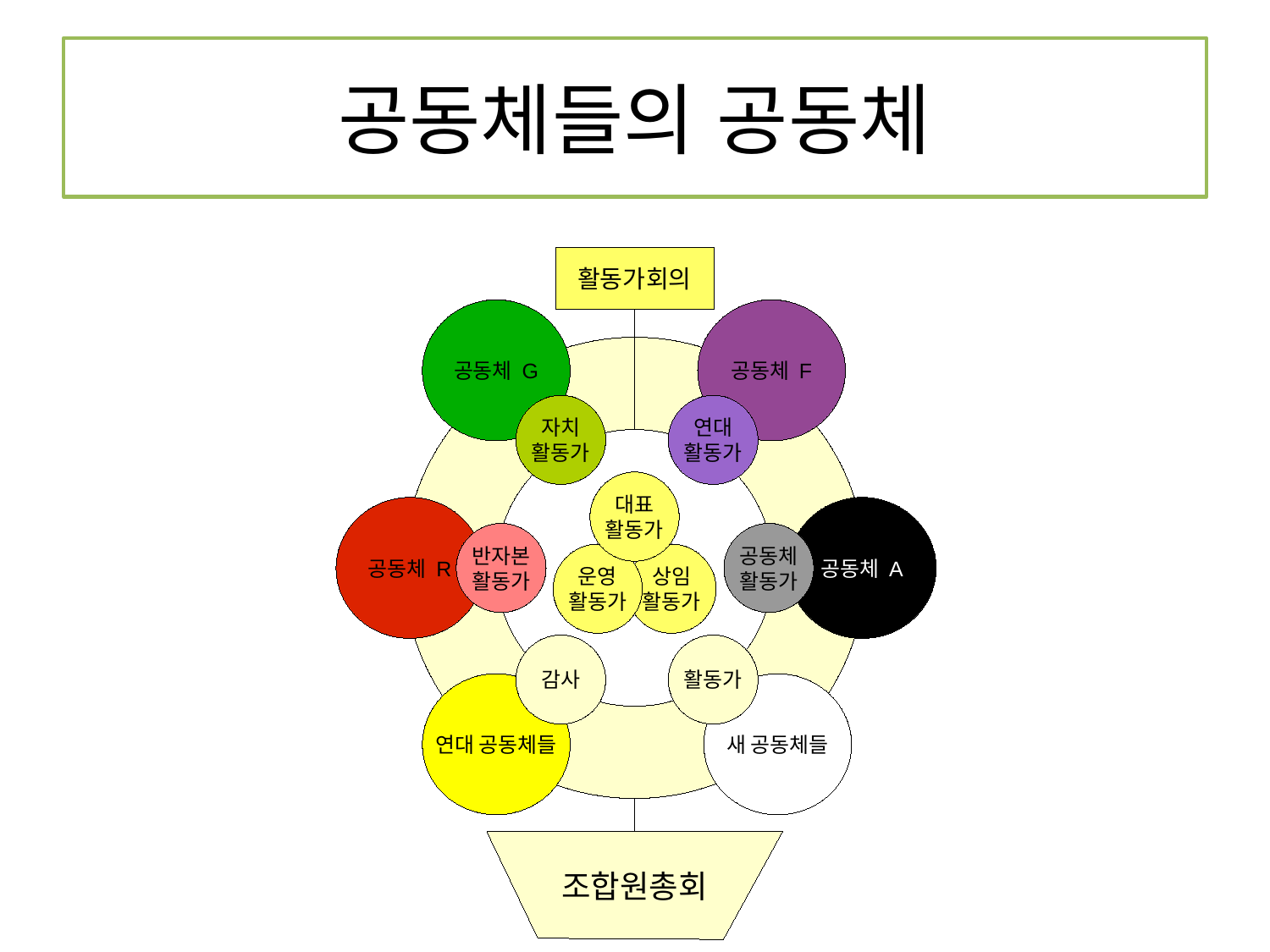

# 공동체들의 공동체
활동가회의
공동체 G
공동체 F

자치
활동가
연대
활동가

상임
활동가
대표
활동가
공동체 R
공동체 A
반자본
활동가
공동체
활동가
상임
활동가
조합원
활동가
운영
활동가
상임
활동가
감사
활동가
연대 공동체들
새 공동체들
조합원총회